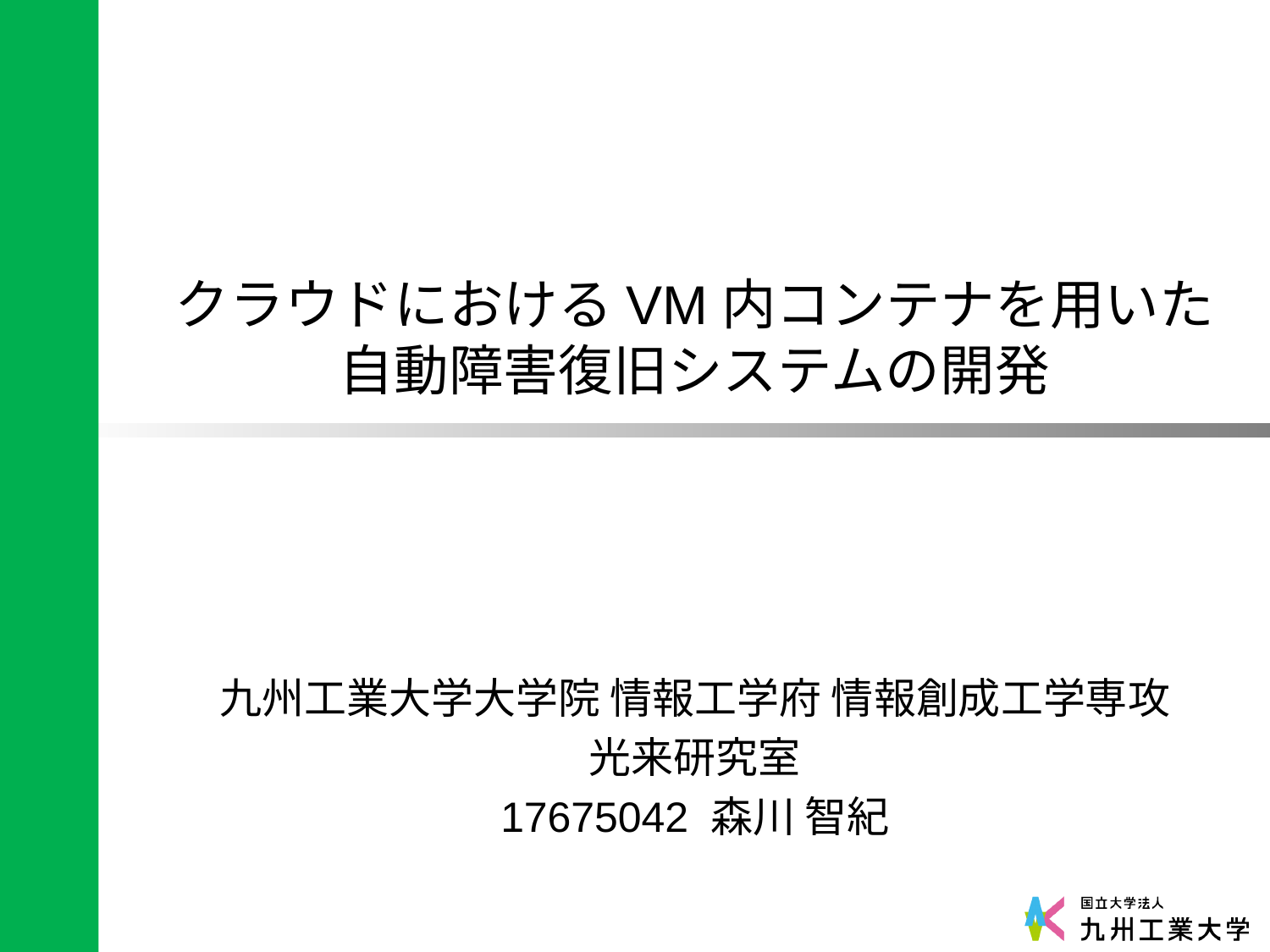

# クラウドにおけるVM内コンテナを用いた 自動障害復旧システムの開発
九州工業大学大学院 情報工学府 情報創成工学専攻
光来研究室
17675042 森川 智紀